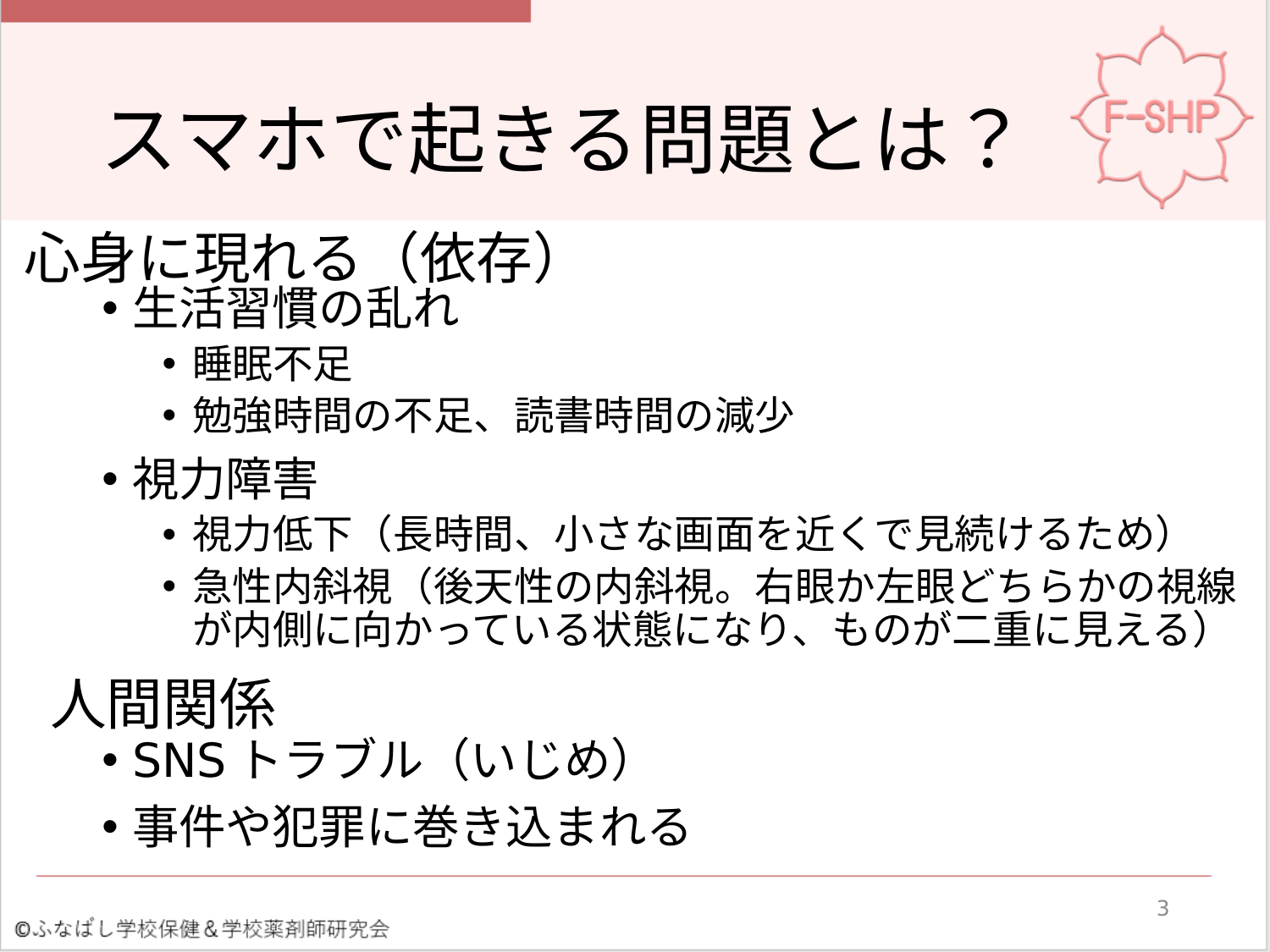

# スマホで起きる問題とは？
心身に現れる（依存）
生活習慣の乱れ
睡眠不足
勉強時間の不足、読書時間の減少
視力障害
視力低下（長時間、小さな画面を近くで見続けるため）
急性内斜視（後天性の内斜視。右眼か左眼どちらかの視線が内側に向かっている状態になり、ものが二重に見える）

SNSトラブル（いじめ）
事件や犯罪に巻き込まれる
人間関係
3